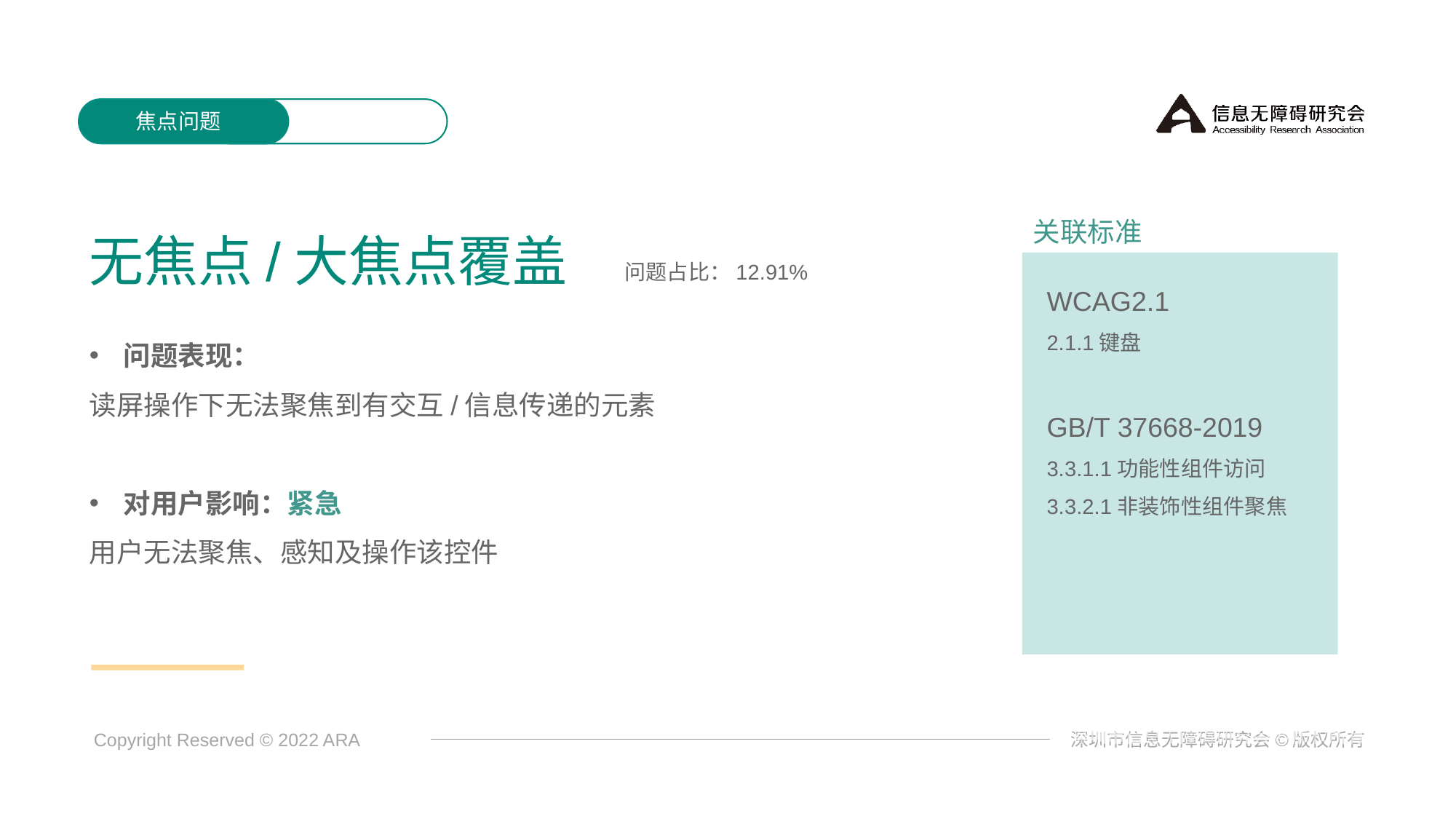

焦点问题
关联标准
无焦点/大焦点覆盖

问题占比：12.91%
WCAG2.1
2.1.1键盘

GB/T 37668-2019
3.3.1.1功能性组件访问
3.3.2.1非装饰性组件聚焦
问题表现：
读屏操作下无法聚焦到有交互/信息传递的元素

对用户影响：紧急
用户无法聚焦、感知及操作该控件

深圳市信息无障碍研究会©版权所有